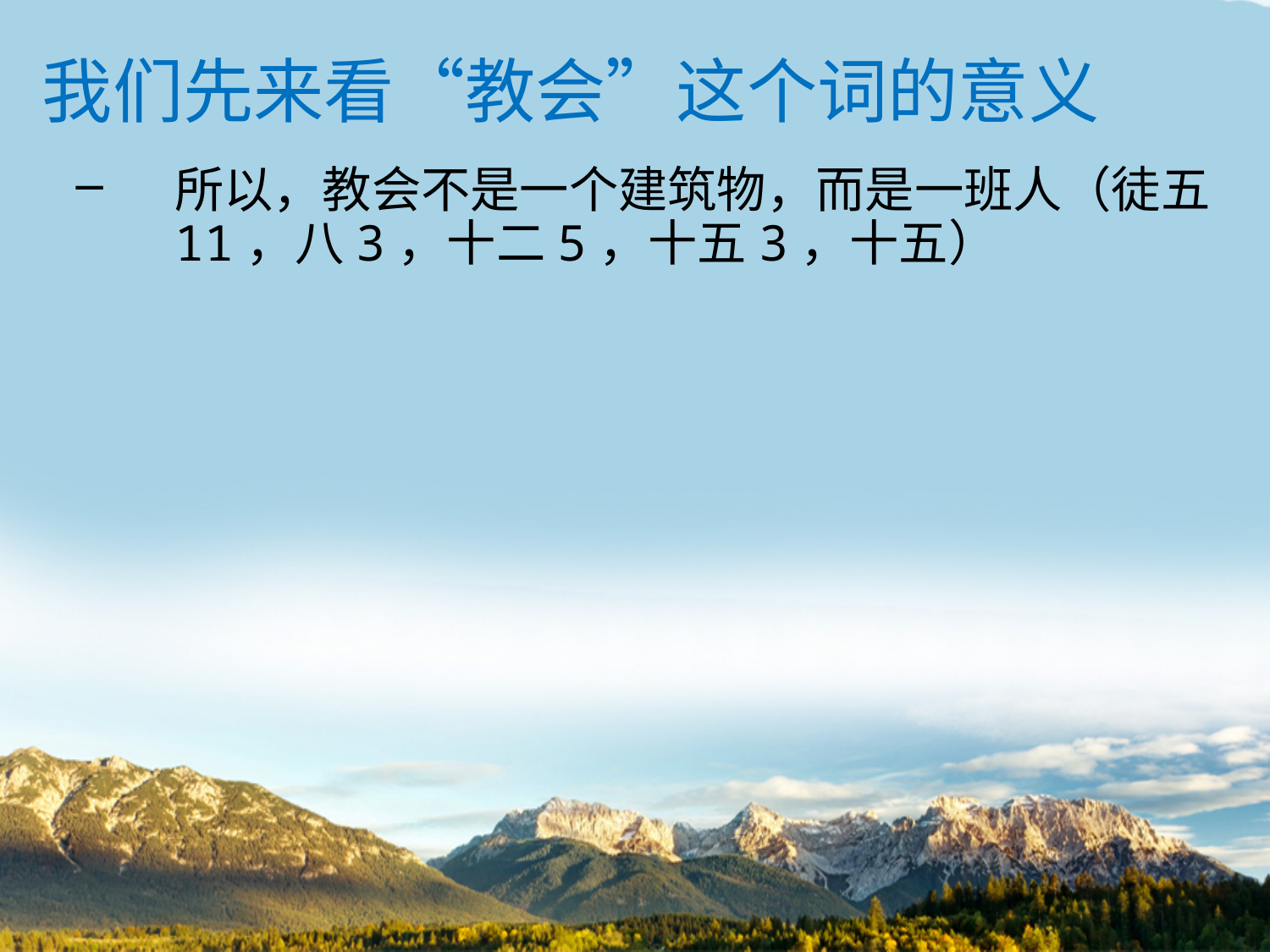

我们先来看“教会”这个词的意义
所以，教会不是一个建筑物，而是一班人（徒五11，八3，十二5，十五3，十五）